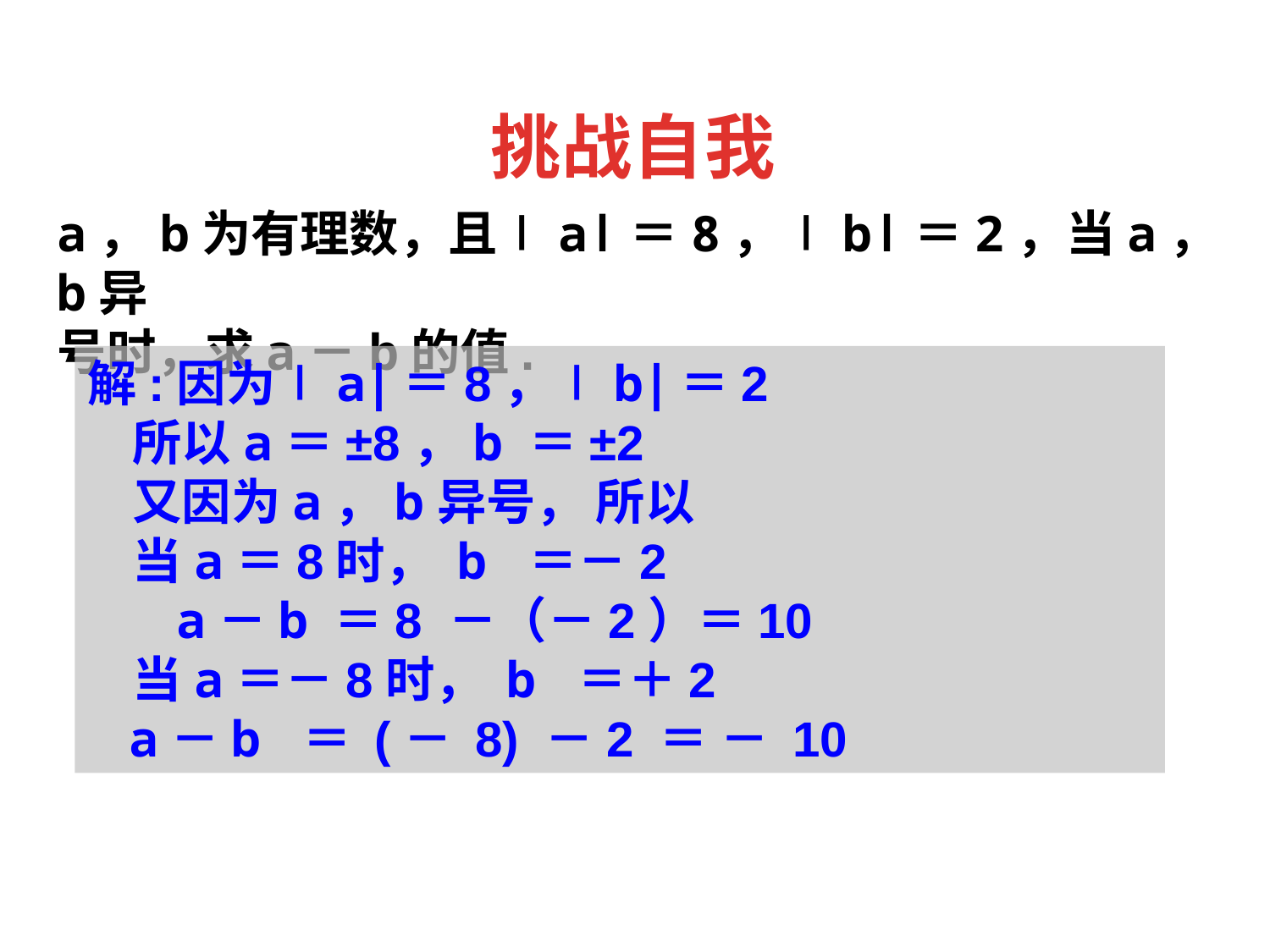

挑战自我
a，b为有理数，且∣a∣＝8，∣b∣＝2，当a，b异
号时，求a－b的值.
解:因为∣a∣＝8，∣b∣＝2
   所以a＝±8，b ＝±2
   又因为a，b异号， 所以
   当a＝8时， b ＝－2
   a－b ＝8 －（－2）＝10
   当a＝－8时， b ＝＋2
   a－b ＝ (－ 8) －2 ＝ － 10